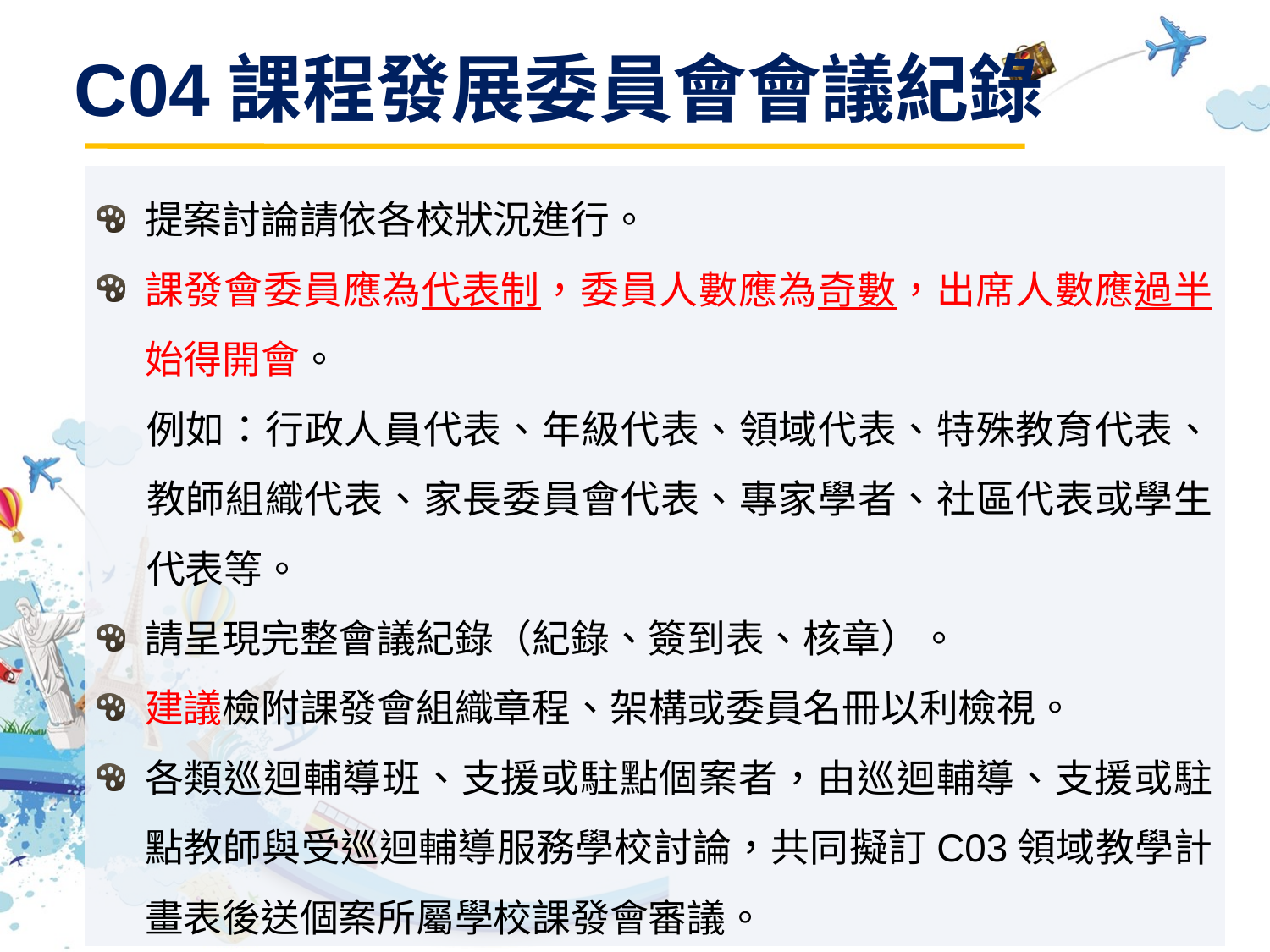

C04課程發展委員會會議紀錄
提案討論請依各校狀況進行。
課發會委員應為代表制，委員人數應為奇數，出席人數應過半始得開會。
例如：行政人員代表、年級代表、領域代表、特殊教育代表、教師組織代表、家長委員會代表、專家學者、社區代表或學生代表等。
請呈現完整會議紀錄（紀錄、簽到表、核章）。
建議檢附課發會組織章程、架構或委員名冊以利檢視。
各類巡迴輔導班、支援或駐點個案者，由巡迴輔導、支援或駐點教師與受巡迴輔導服務學校討論，共同擬訂C03領域教學計畫表後送個案所屬學校課發會審議。